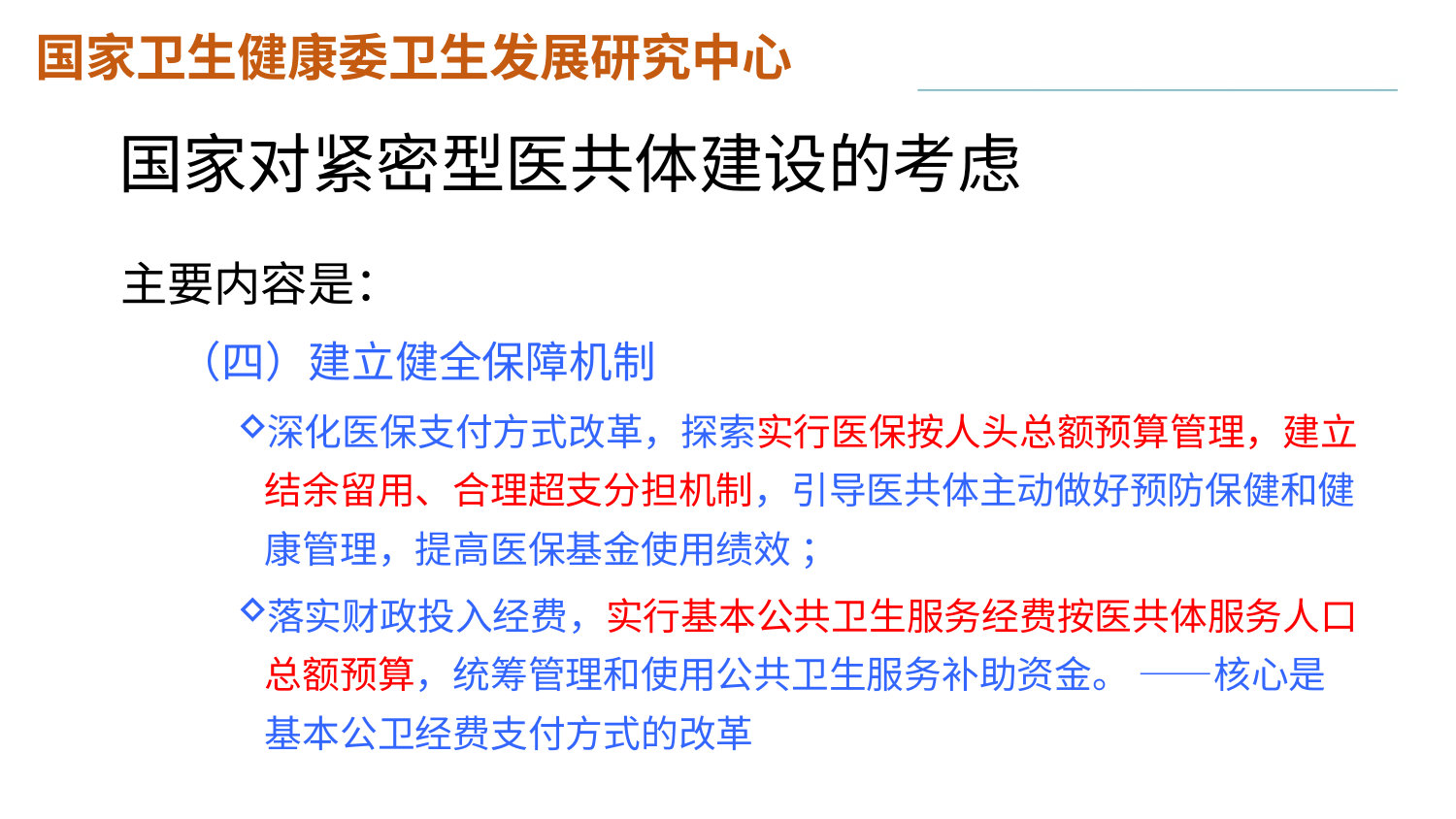

# 国家对紧密型医共体建设的考虑
主要内容是：
（四）建立健全保障机制
深化医保支付方式改革，探索实行医保按人头总额预算管理，建立结余留用、合理超支分担机制，引导医共体主动做好预防保健和健康管理，提高医保基金使用绩效 ；
落实财政投入经费，实行基本公共卫生服务经费按医共体服务人口总额预算，统筹管理和使用公共卫生服务补助资金。 ——核心是基本公卫经费支付方式的改革